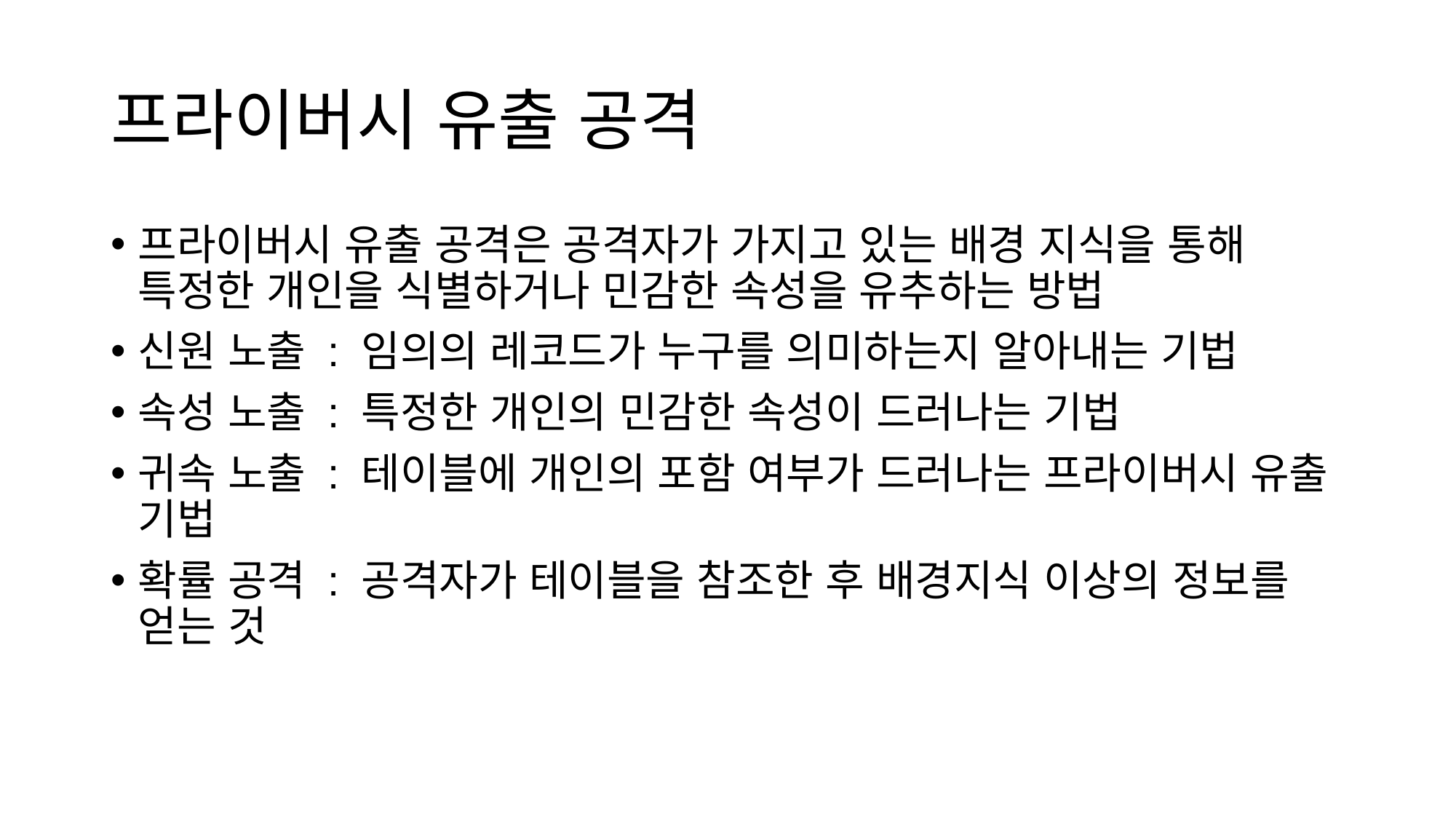

# 프라이버시 유출 공격
프라이버시 유출 공격은 공격자가 가지고 있는 배경 지식을 통해 특정한 개인을 식별하거나 민감한 속성을 유추하는 방법
신원 노출 : 임의의 레코드가 누구를 의미하는지 알아내는 기법
속성 노출 : 특정한 개인의 민감한 속성이 드러나는 기법
귀속 노출 : 테이블에 개인의 포함 여부가 드러나는 프라이버시 유출 기법
확률 공격 : 공격자가 테이블을 참조한 후 배경지식 이상의 정보를 얻는 것